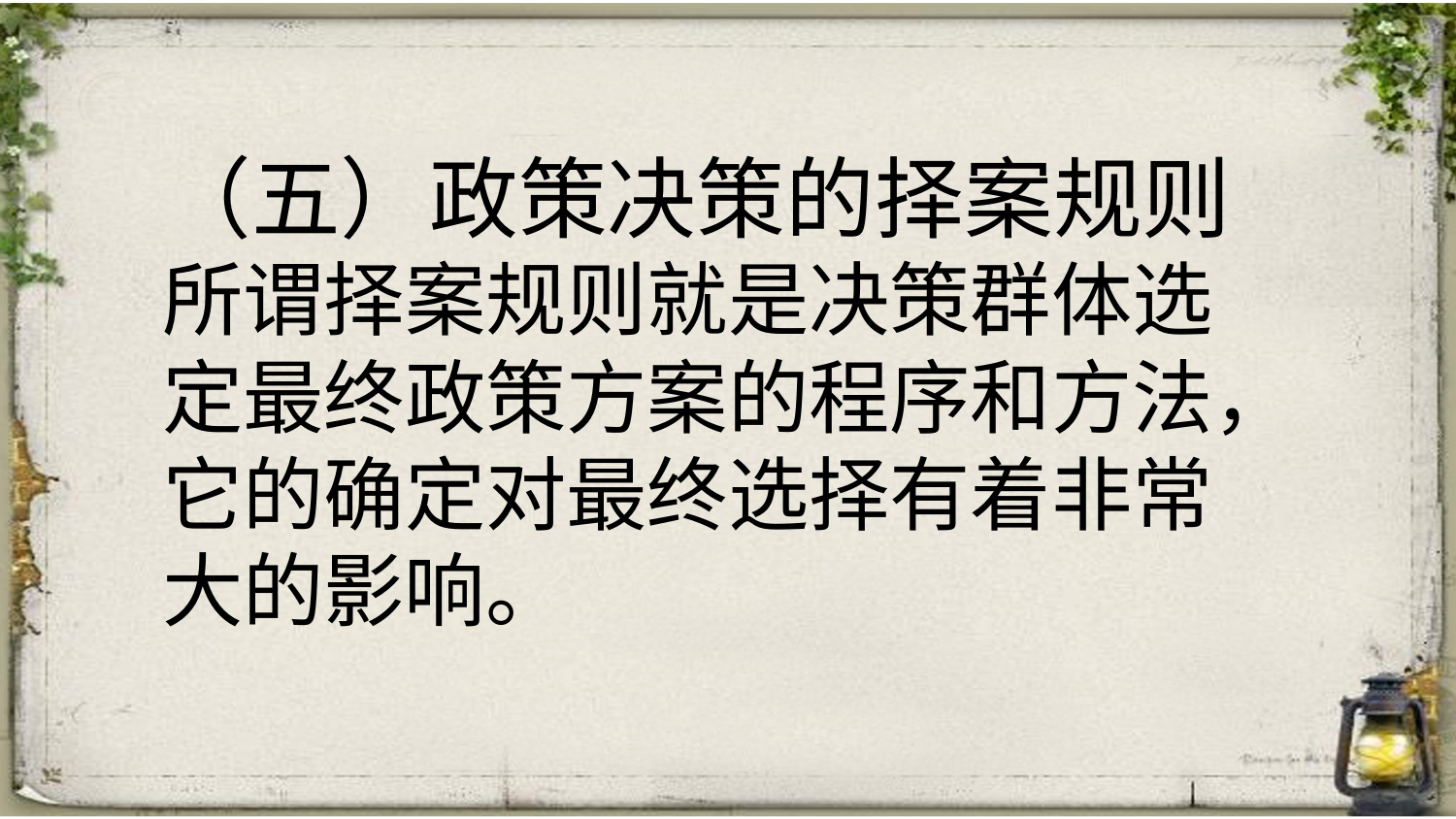

（五）政策决策的择案规则
所谓择案规则就是决策群体选定最终政策方案的程序和方法，它的确定对最终选择有着非常大的影响。